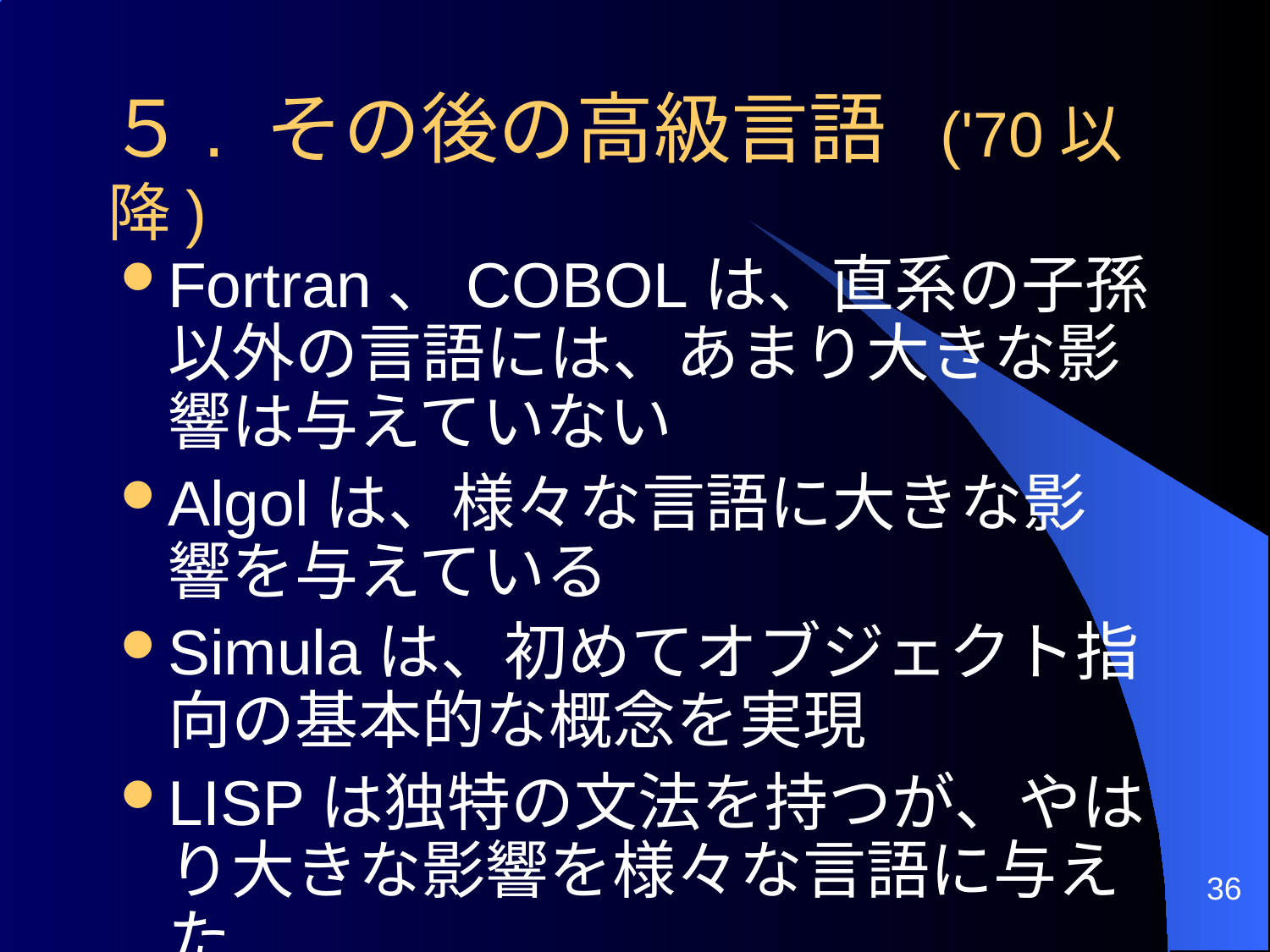

# ５. その後の高級言語  ('70以降)
Fortran、COBOLは、直系の子孫以外の言語には、あまり大きな影響は与えていない
Algolは、様々な言語に大きな影響を与えている
Simulaは、初めてオブジェクト指向の基本的な概念を実現
LISPは独特の文法を持つが、やはり大きな影響を様々な言語に与えた
36